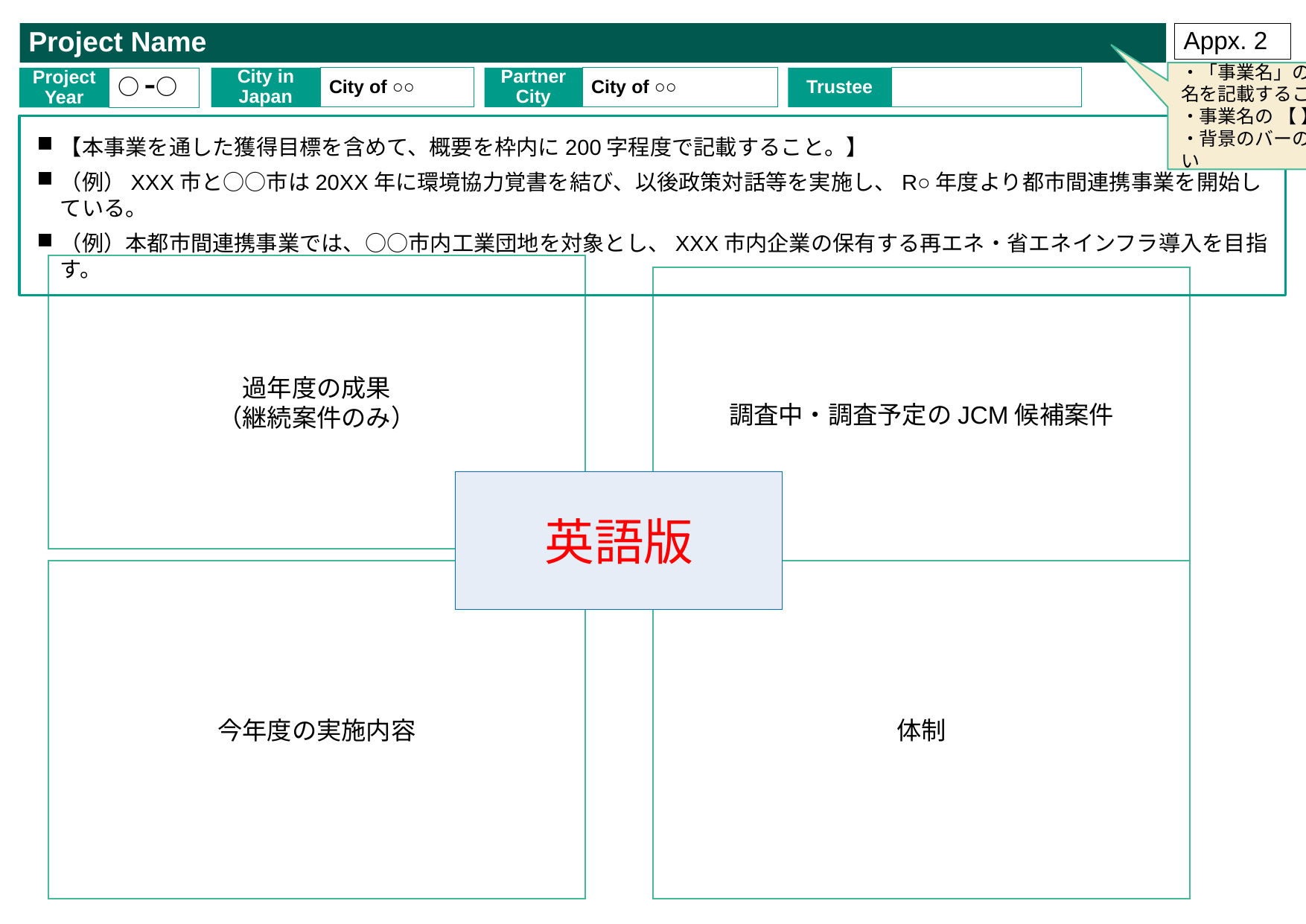

# Project Name
Appx. 2
・「事業名」の記載は不要（直接件名を記載すること）
・事業名の 【 】 は不要
・背景のバーの色（深緑）を変えない
City in Japan
City of ○○
Partner City
City of ○○
Trustee

Project Year
○ｰ○
【本事業を通した獲得目標を含めて、概要を枠内に200字程度で記載すること。】
（例）XXX市と○○市は20XX年に環境協力覚書を結び、以後政策対話等を実施し、R○年度より都市間連携事業を開始している。
（例）本都市間連携事業では、○○市内工業団地を対象とし、XXX市内企業の保有する再エネ・省エネインフラ導入を目指す。
過年度の成果
（継続案件のみ）
調査中・調査予定のJCM候補案件

英語版

今年度の実施内容
体制